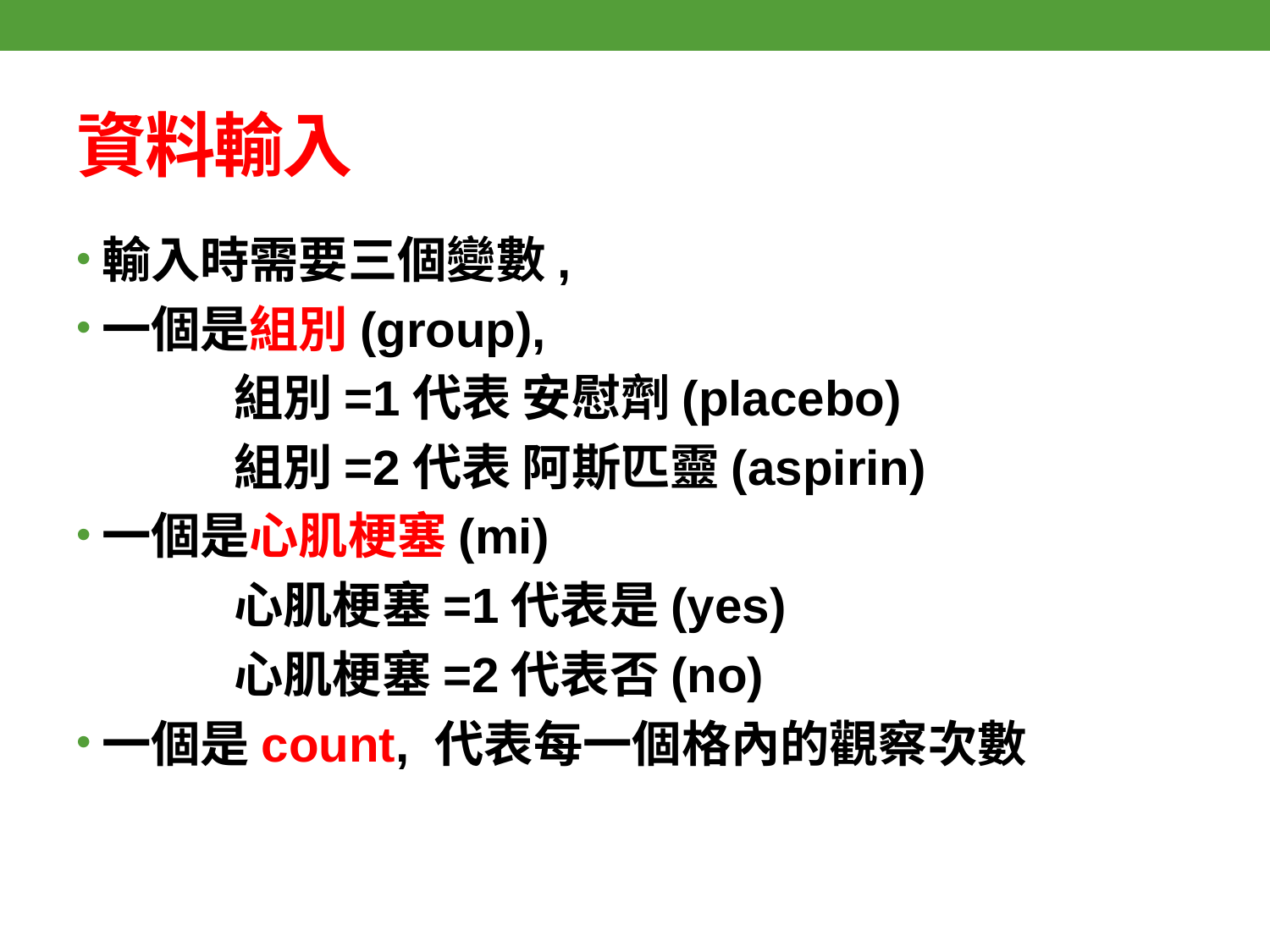

# 資料輸入
輸入時需要三個變數,
一個是組別(group),
             組別=1代表 安慰劑(placebo)
             組別=2代表 阿斯匹靈(aspirin)
一個是心肌梗塞(mi)
             心肌梗塞=1代表是(yes)
             心肌梗塞=2代表否(no)
一個是count, 代表每一個格內的觀察次數